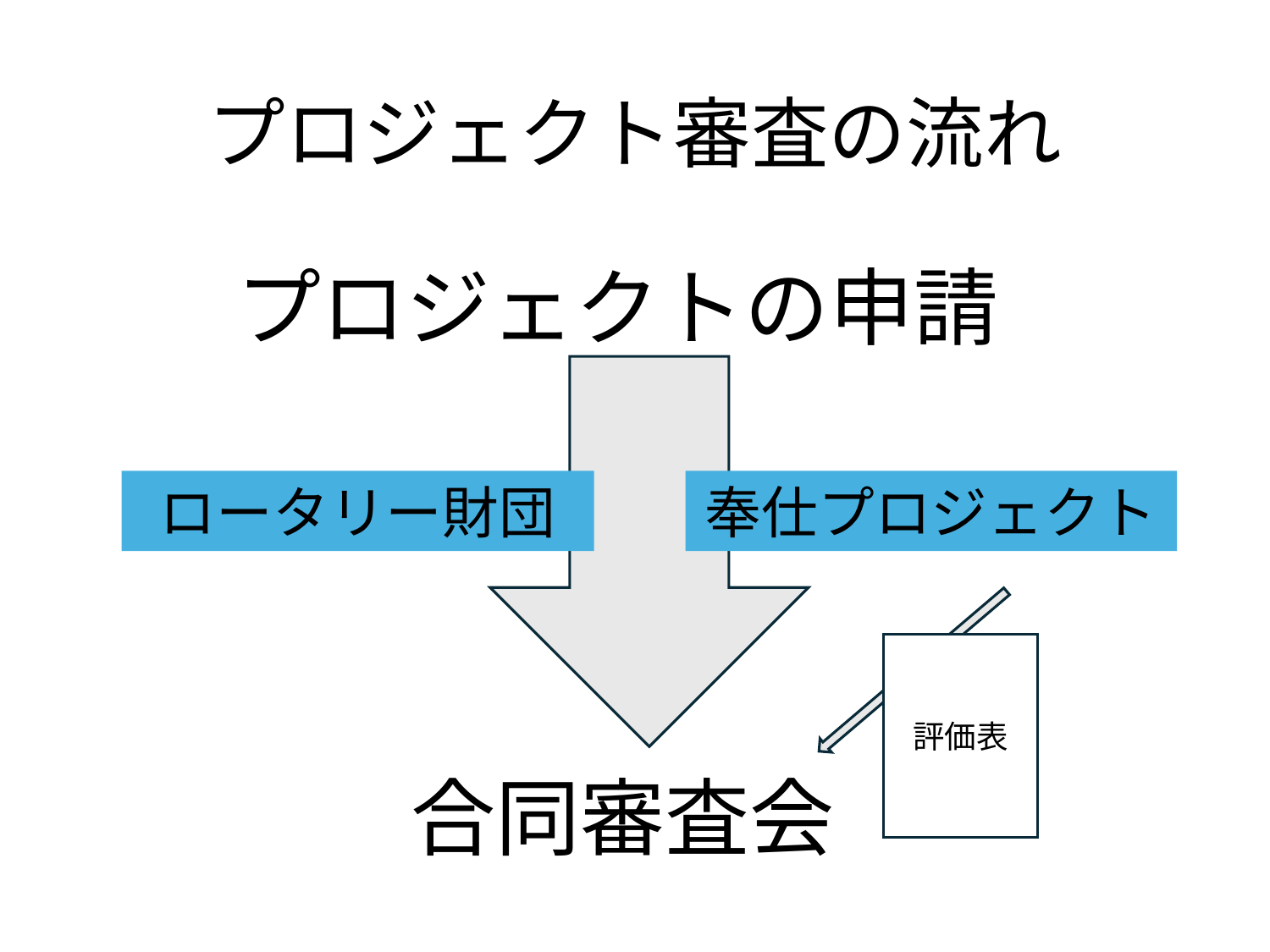

プロジェクト審査の流れ
プロジェクトの申請

ロータリー財団
奉仕プロジェクト
評価表

合同審査会